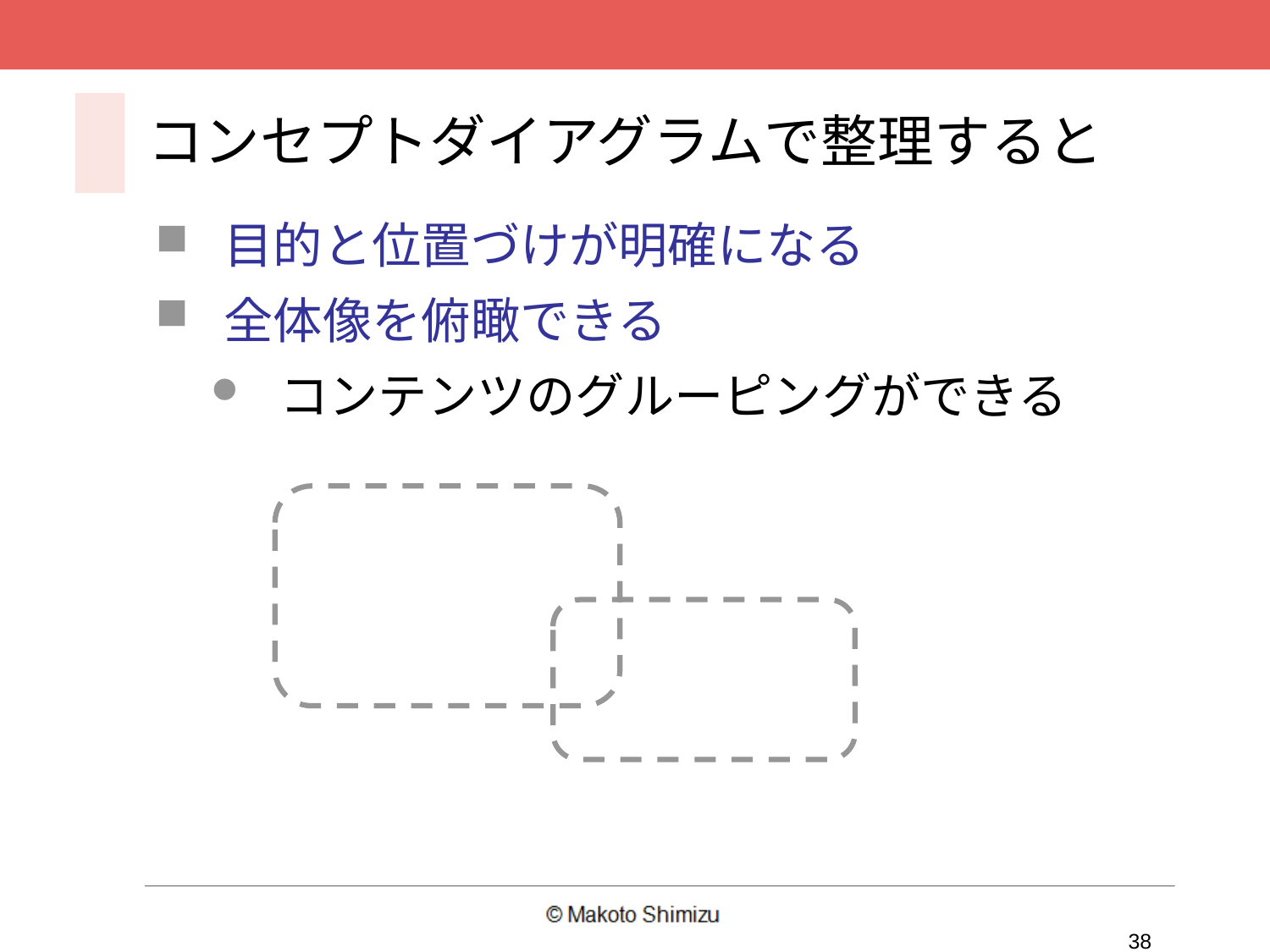

コンセプトダイアグラムで整理すると
目的と位置づけが明確になる
全体像を俯瞰できる
コンテンツのグルーピングができる